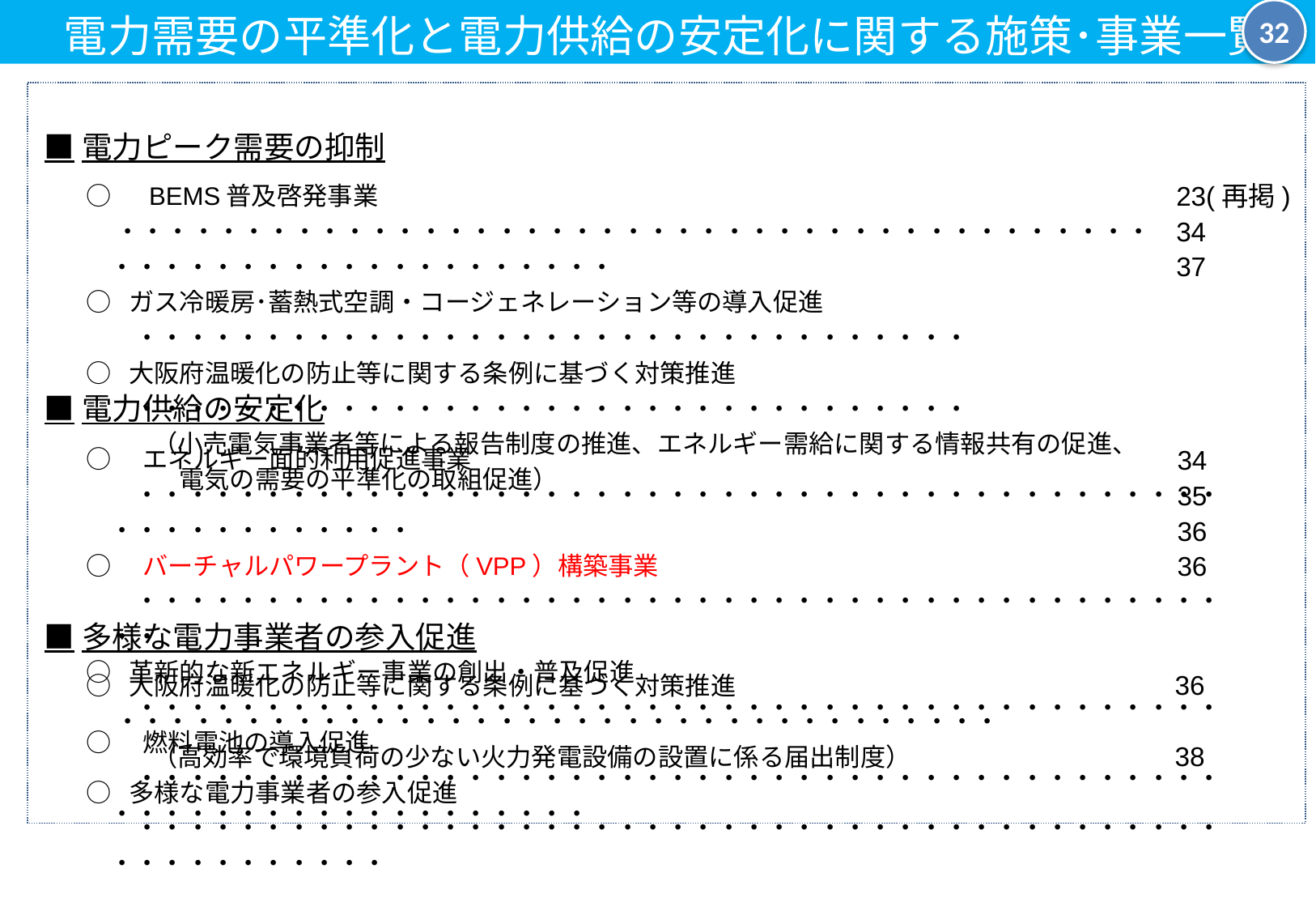

32
　電力需要の平準化と電力供給の安定化に関する施策･事業一覧

■電力ピーク需要の抑制
○　BEMS普及啓発事業    ・・・・・・・・・・・・・・・・・・・・・・・・・・・・・・・・・・・・・・・・・・・・・・・・・・・・・・・・・・・・・
○  ガス冷暖房･蓄熱式空調・コージェネレーション等の導入促進　・・・・・・・・・・・・・・・・・・・・・・・・・・・・・・・・・
○  大阪府温暖化の防止等に関する条例に基づく対策推進　 　・・・・・・・・・・・・・・・・・・・・・・・・・・・・・・・・・
　　  （小売電気事業者等による報告制度の推進、エネルギー需給に関する情報共有の促進、
　　　   電気の需要の平準化の取組促進）
23(再掲)
34
37
■電力供給の安定化
○　エネルギー面的利用促進事業　　・・・・・・・・・・・・・・・・・・・・・・・・・・・・・・・・・・・・・・・・・・・・・・・・・・・・・・・
○　バーチャルパワープラント（VPP）構築事業　　・・・・・・・・・・・・・・・・・・・・・・・・・・・・・・・・・・・・・・・・・・・・・
○  革新的な新エネルギー事業の創出・普及促進　　・・・・・・・・・・・・・・・・・・・・・・・・・・・・・・・・・・・・・・・・・・・
○　燃料電池の導入促進　　・・・・・・・・・・・・・・・・・・・・・・・・・・・・・・・・・・・・・・・・・・・・・・・・・・・・・・・・・・・・・・
34
35
36
36
■多様な電力事業者の参入促進
○  大阪府温暖化の防止等に関する条例に基づく対策推進　 ・・・・・・・・・・・・・・・・・・・・・・・・・・・・・・・・・・・
　　  （高効率で環境負荷の少ない火力発電設備の設置に係る届出制度）
○  多様な電力事業者の参入促進　　・・・・・・・・・・・・・・・・・・・・・・・・・・・・・・・・・・・・・・・・・・・・・・・・・・・・・・
36

38